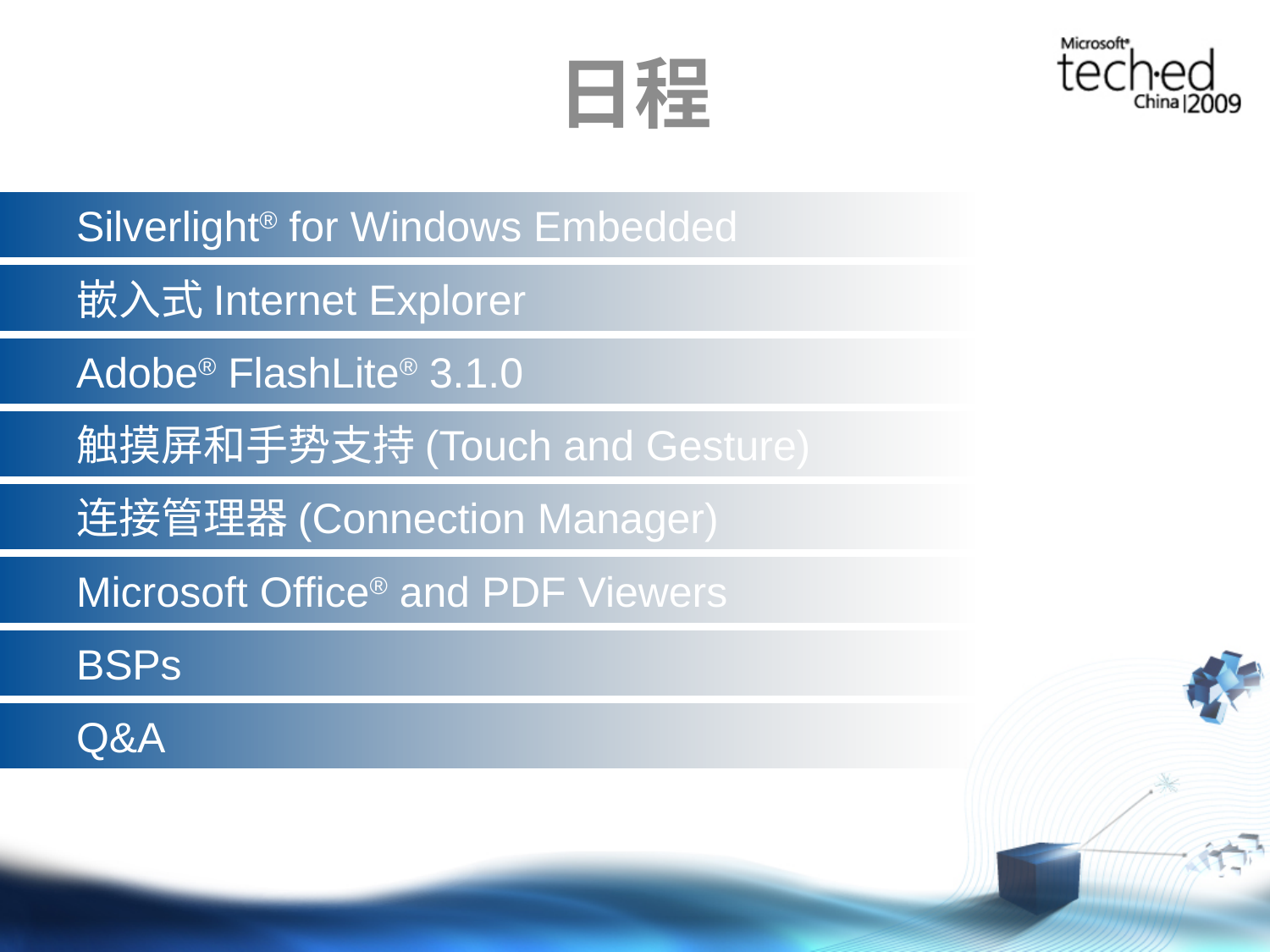

# 日程
Silverlight® for Windows Embedded
嵌入式Internet Explorer
Adobe® FlashLite® 3.1.0
触摸屏和手势支持(Touch and Gesture)
连接管理器(Connection Manager)
Microsoft Office® and PDF Viewers
BSPs
Q&A